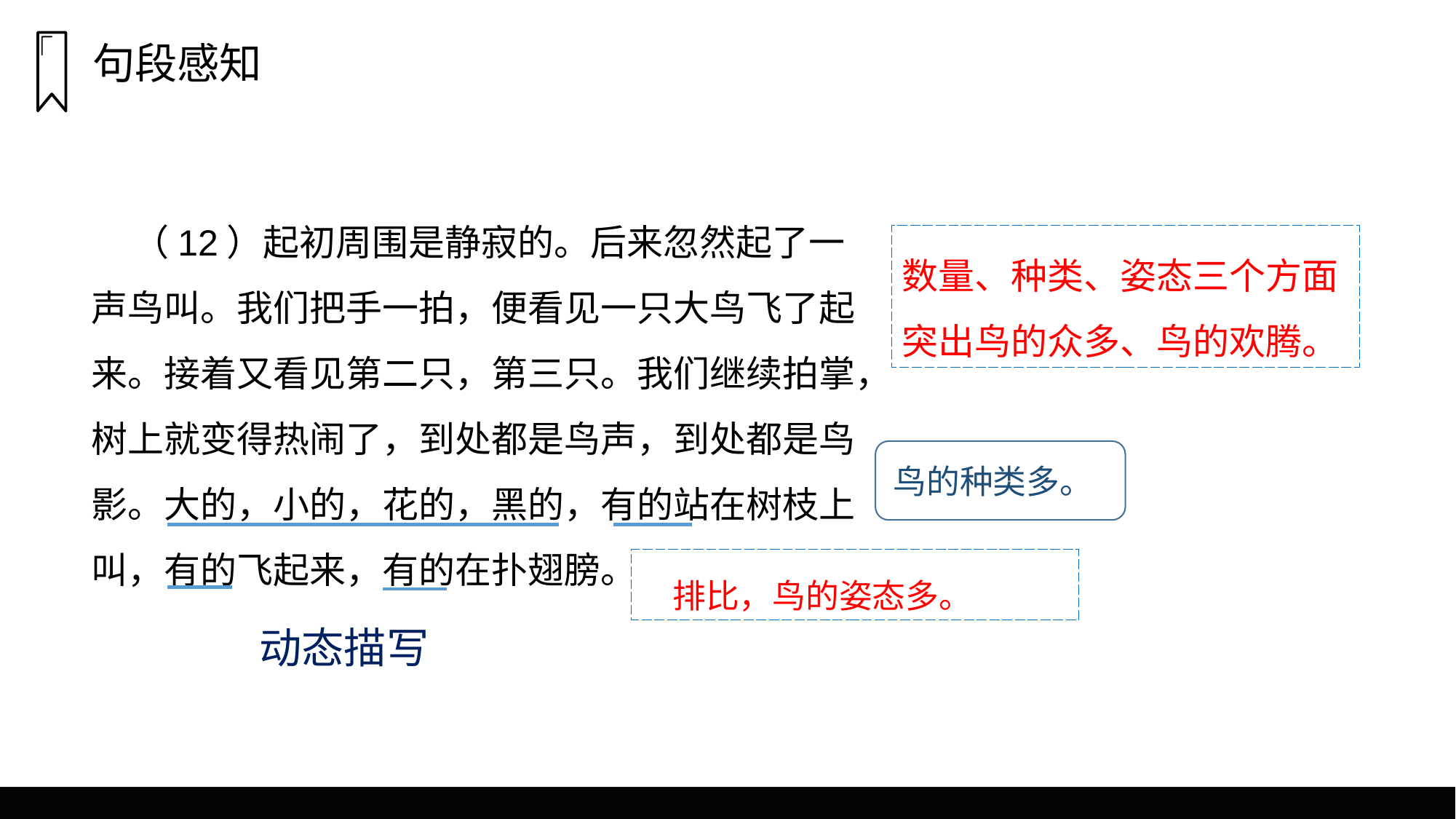

句段感知
    （12）起初周围是静寂的。后来忽然起了一声鸟叫。我们把手一拍，便看见一只大鸟飞了起来。接着又看见第二只，第三只。我们继续拍掌，树上就变得热闹了，到处都是鸟声，到处都是鸟影。大的，小的，花的，黑的，有的站在树枝上叫，有的飞起来，有的在扑翅膀。
数量、种类、姿态三个方面
突出鸟的众多、鸟的欢腾。
鸟的种类多。

   排比，鸟的姿态多。
动态描写